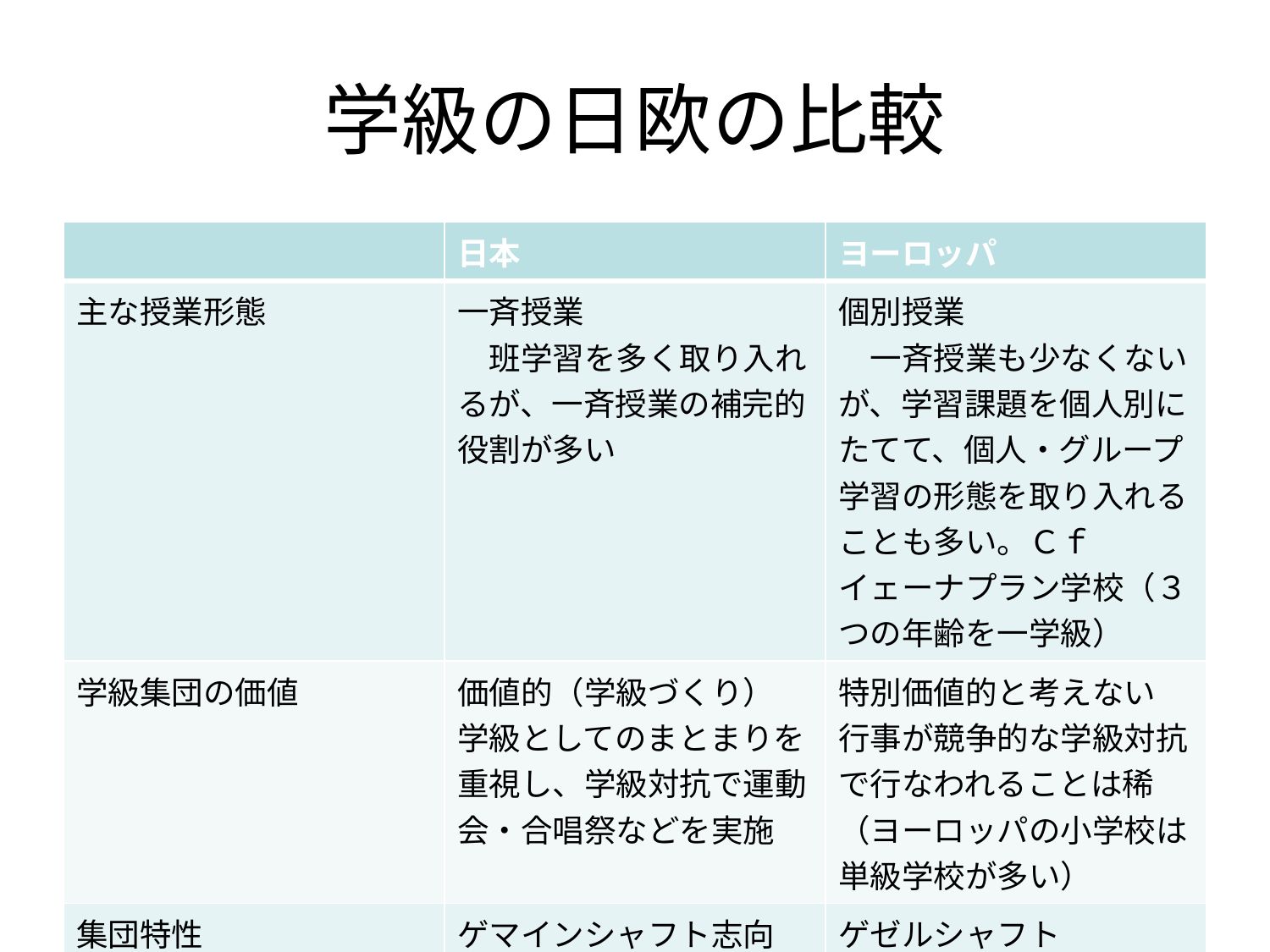

# 学級の日欧の比較
|  | 日本 | ヨーロッパ |
| --- | --- | --- |
| 主な授業形態 | 一斉授業 　班学習を多く取り入れるが、一斉授業の補完的役割が多い | 個別授業 　一斉授業も少なくないが、学習課題を個人別にたてて、個人・グループ学習の形態を取り入れることも多い。Ｃｆ　イェーナプラン学校（３つの年齢を一学級） |
| 学級集団の価値 | 価値的（学級づくり） 学級としてのまとまりを重視し、学級対抗で運動会・合唱祭などを実施 | 特別価値的と考えない 行事が競争的な学級対抗で行なわれることは稀 （ヨーロッパの小学校は単級学校が多い） |
| 集団特性 | ゲマインシャフト志向 | ゲゼルシャフト |